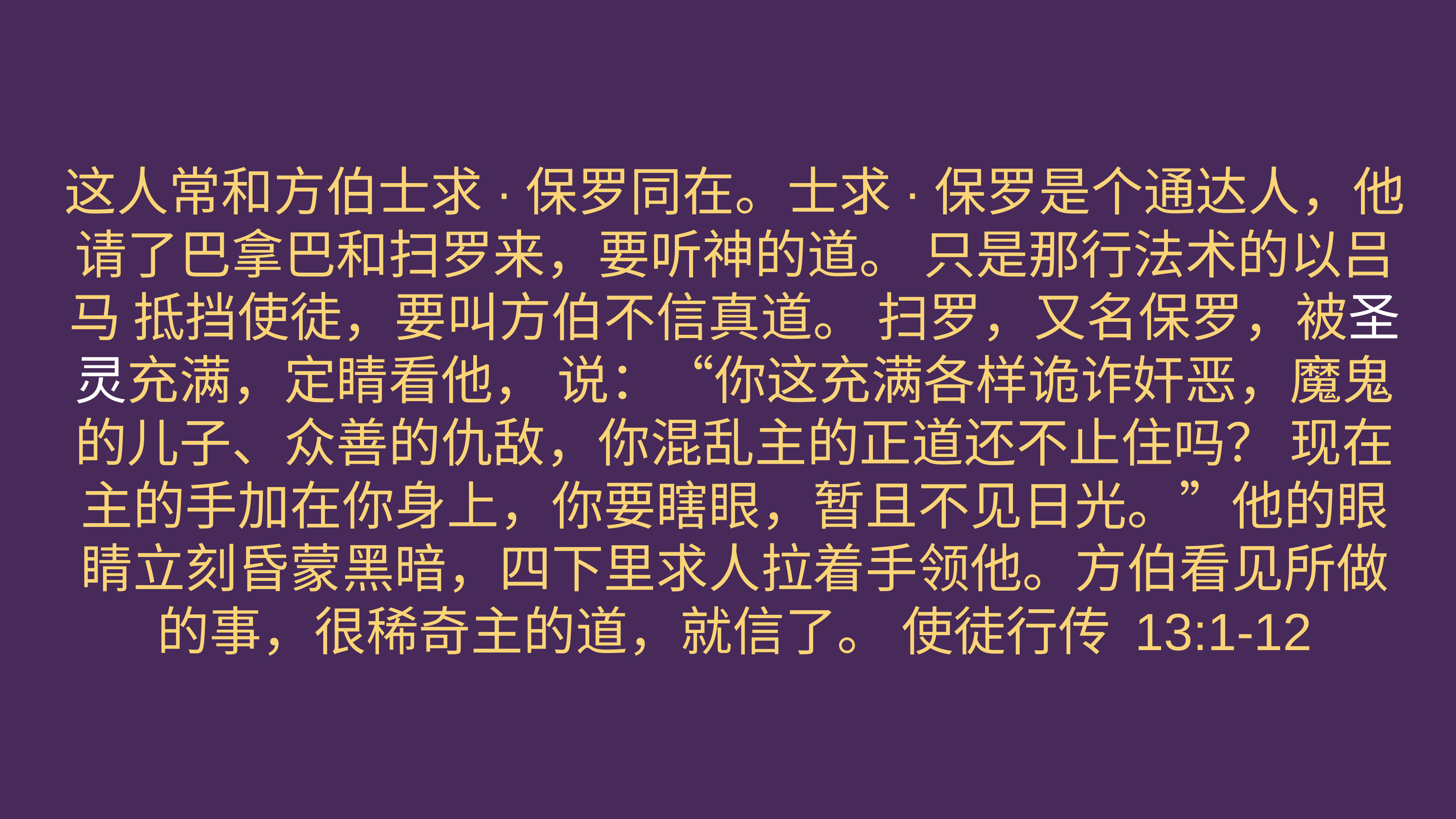

这人常和方伯士求·保罗同在。士求·保罗是个通达人，他请了巴拿巴和扫罗来，要听神的道。 只是那行法术的以吕马 抵挡使徒，要叫方伯不信真道。 扫罗，又名保罗，被圣灵充满，定睛看他， 说：“你这充满各样诡诈奸恶，魔鬼的儿子、众善的仇敌，你混乱主的正道还不止住吗？ 现在主的手加在你身上，你要瞎眼，暂且不见日光。”他的眼睛立刻昏蒙黑暗，四下里求人拉着手领他。方伯看见所做的事，很稀奇主的道，就信了。 使徒行传 13:1-12